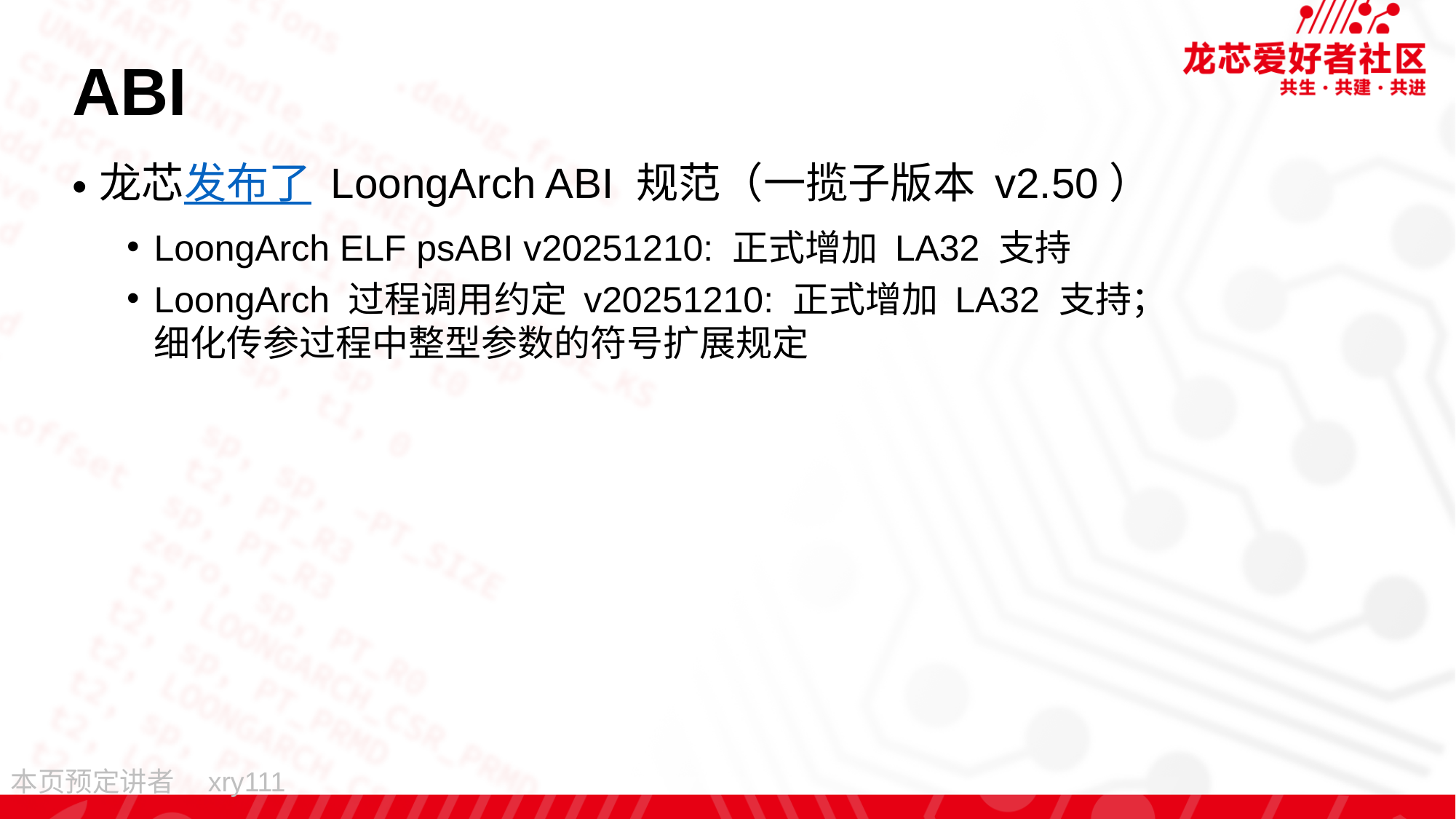

# ABI
龙芯发布了 LoongArch ABI 规范（一揽子版本 v2.50）
LoongArch ELF psABI v20251210: 正式增加 LA32 支持
LoongArch 过程调用约定 v20251210: 正式增加 LA32 支持；细化传参过程中整型参数的符号扩展规定
xry111